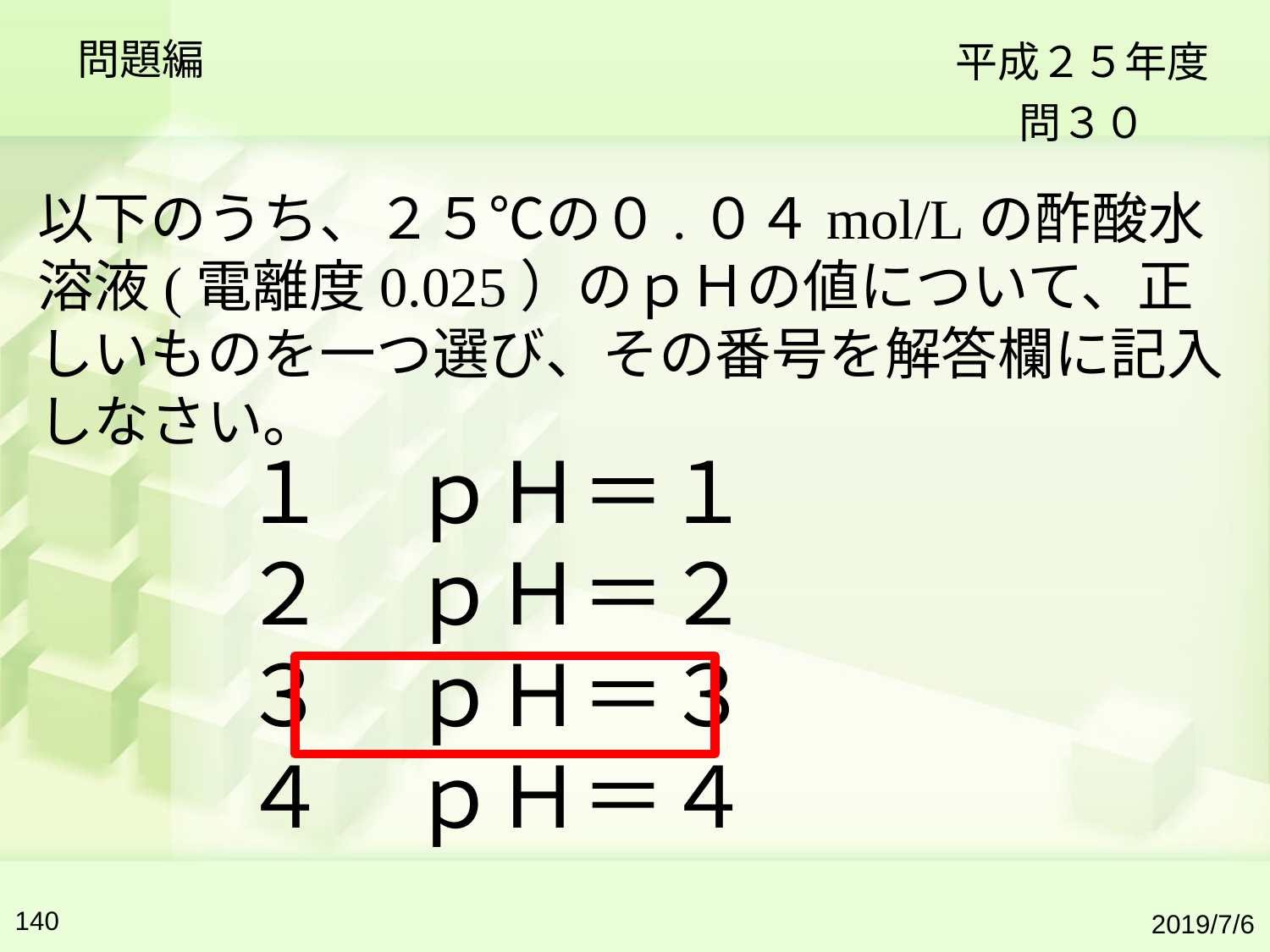

問題編
平成２５年度
問３０
以下のうち、２５℃の０.０４mol/Lの酢酸水溶液(電離度0.025）のｐＨの値について、正しいものを一つ選び、その番号を解答欄に記入しなさい。
１　ｐＨ＝１
２　ｐＨ＝２
３　ｐＨ＝３
４　ｐＨ＝４

140
2019/7/6